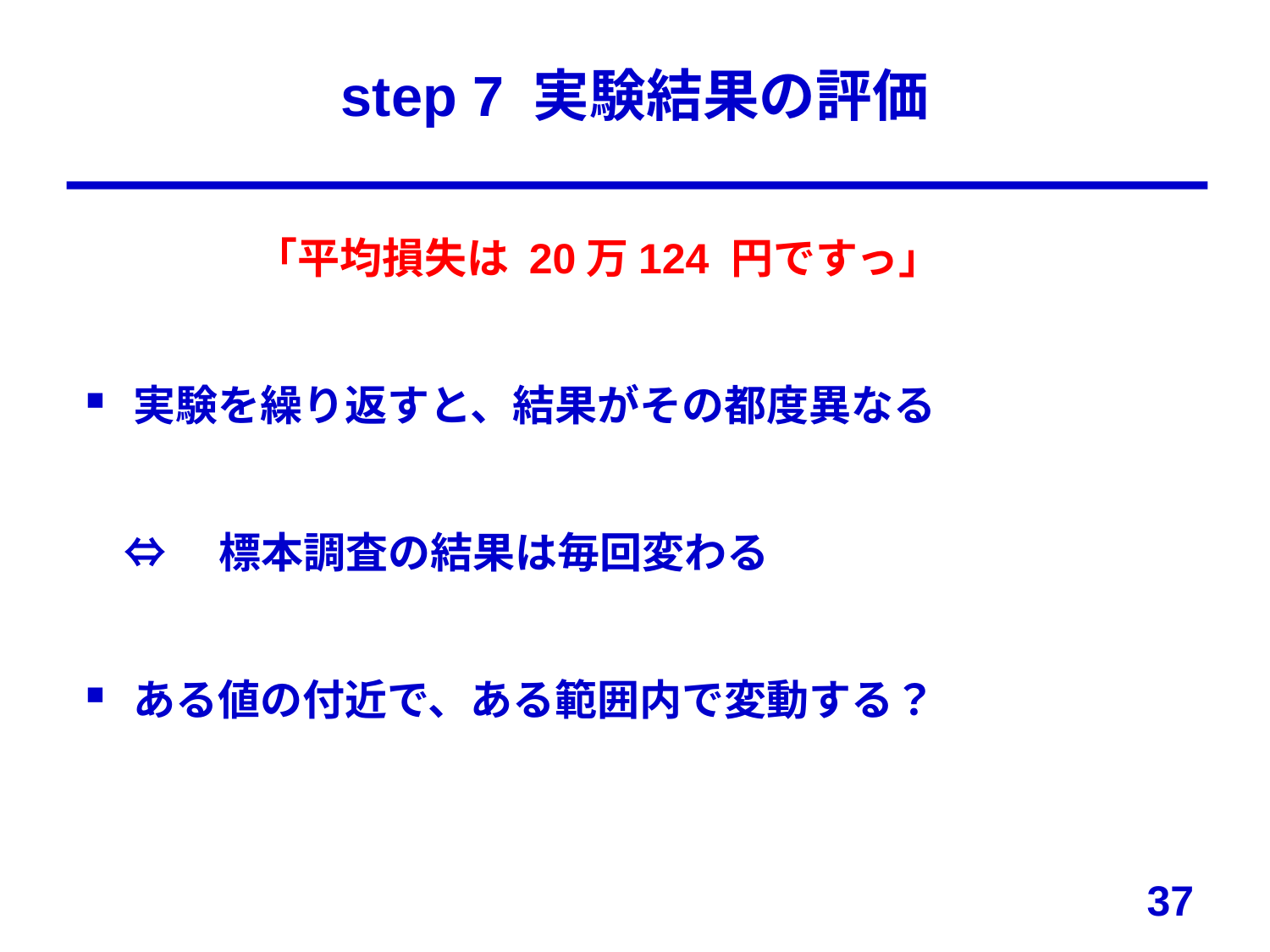

# step 7 実験結果の評価
　　　　「平均損失は 20万124 円ですっ」

実験を繰り返すと、結果がその都度異なる

    ⇔　標本調査の結果は毎回変わる

ある値の付近で、ある範囲内で変動する？
37